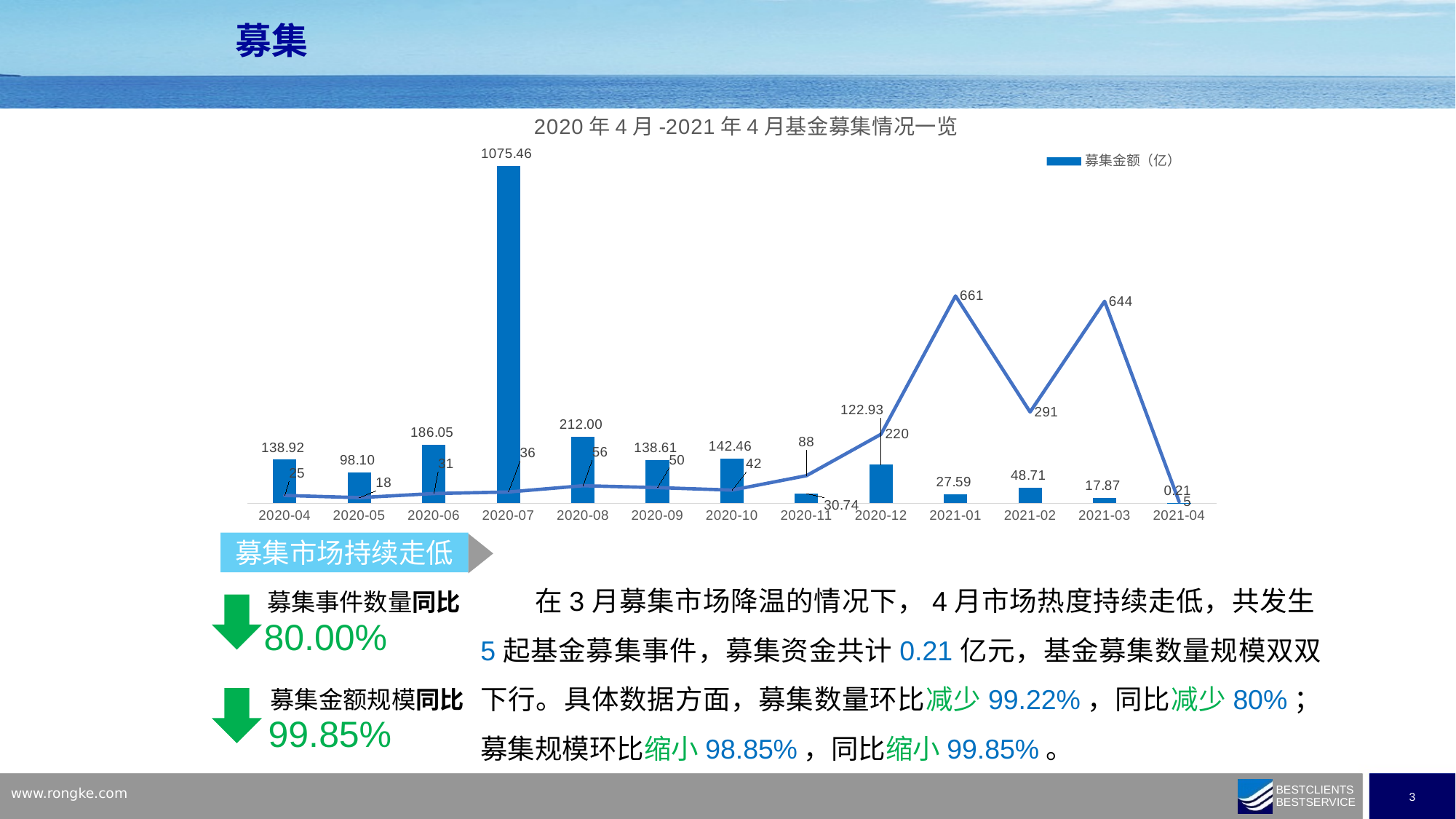

募集

### Chart: 2020年4月-2021年4月基金募集情况一览

| Category | 募集金额（亿） | 募集数量 |
|---|---|---|
| 2020-04 | 138.92 | 25.0 |
| 2020-05 | 98.1031 | 18.0 |
| 2020-06 | 186.051701 | 31.0 |
| 2020-07 | 1075.463182 | 36.0 |
| 2020-08 | 211.9956 | 56.0 |
| 2020-09 | 138.6101 | 50.0 |
| 2020-10 | 142.45735 | 42.0 |
| 2020-11 | 30.7395 | 88.0 |
| 2020-12 | 122.9344 | 220.0 |
| 2021-01 | 27.5862 | 661.0 |
| 2021-02 | 48.7144 | 291.0 |
| 2021-03 | 17.869954999999997 | 644.0 |
| 2021-04 | 0.205 | 5.0 |
募集市场持续走低

在3月募集市场降温的情况下，4月市场热度持续走低，共发生5起基金募集事件，募集资金共计0.21亿元，基金募集数量规模双双下行。具体数据方面，募集数量环比减少99.22%，同比减少80%；募集规模环比缩小98.85%，同比缩小99.85%。
募集事件数量同比

80.00%
募集金额规模同比

99.85%